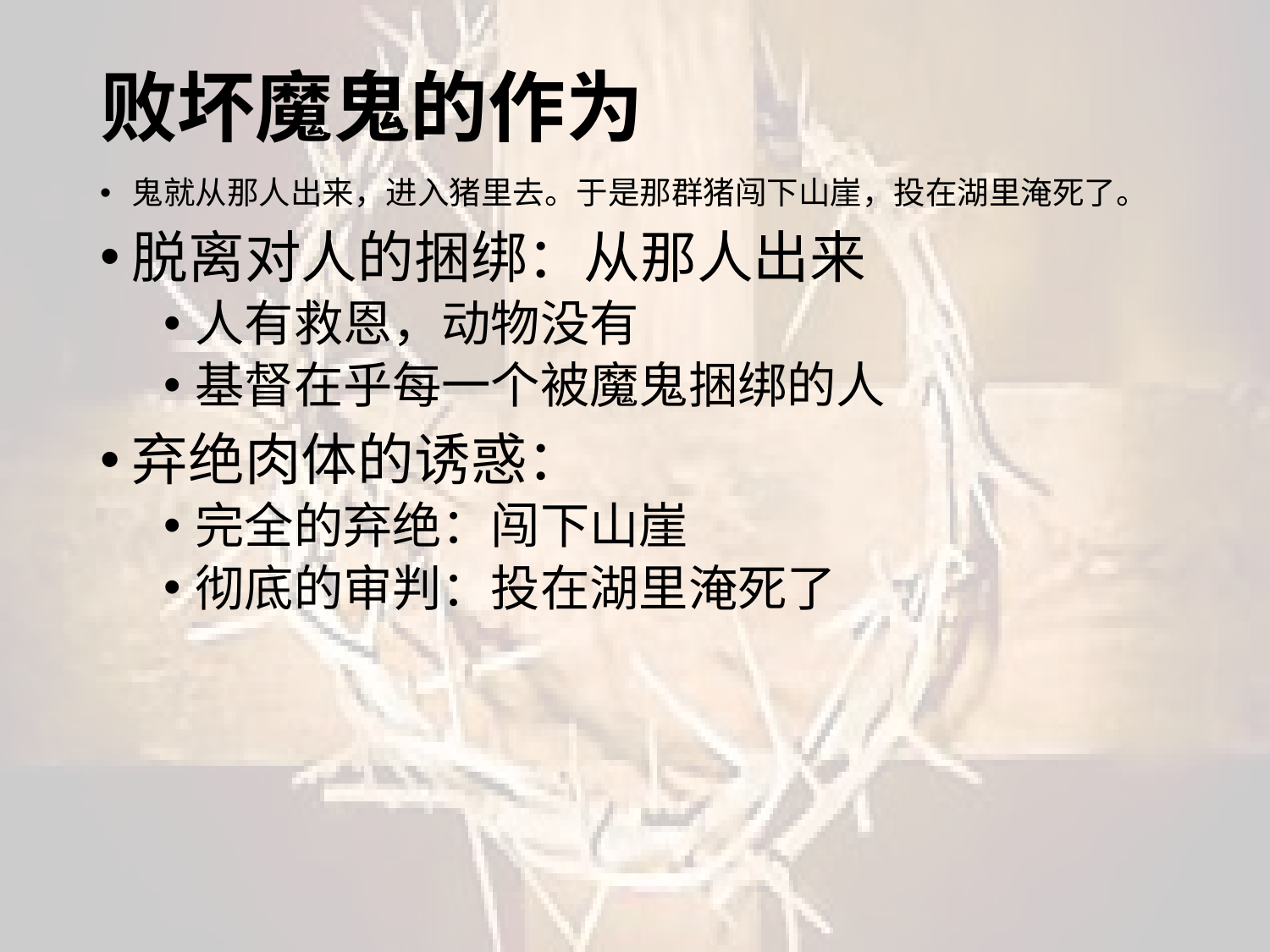

# 败坏魔鬼的作为
鬼就从那人出来，进入猪里去。于是那群猪闯下山崖，投在湖里淹死了。
脱离对人的捆绑：从那人出来
人有救恩，动物没有
基督在乎每一个被魔鬼捆绑的人
弃绝肉体的诱惑：
完全的弃绝：闯下山崖
彻底的审判：投在湖里淹死了